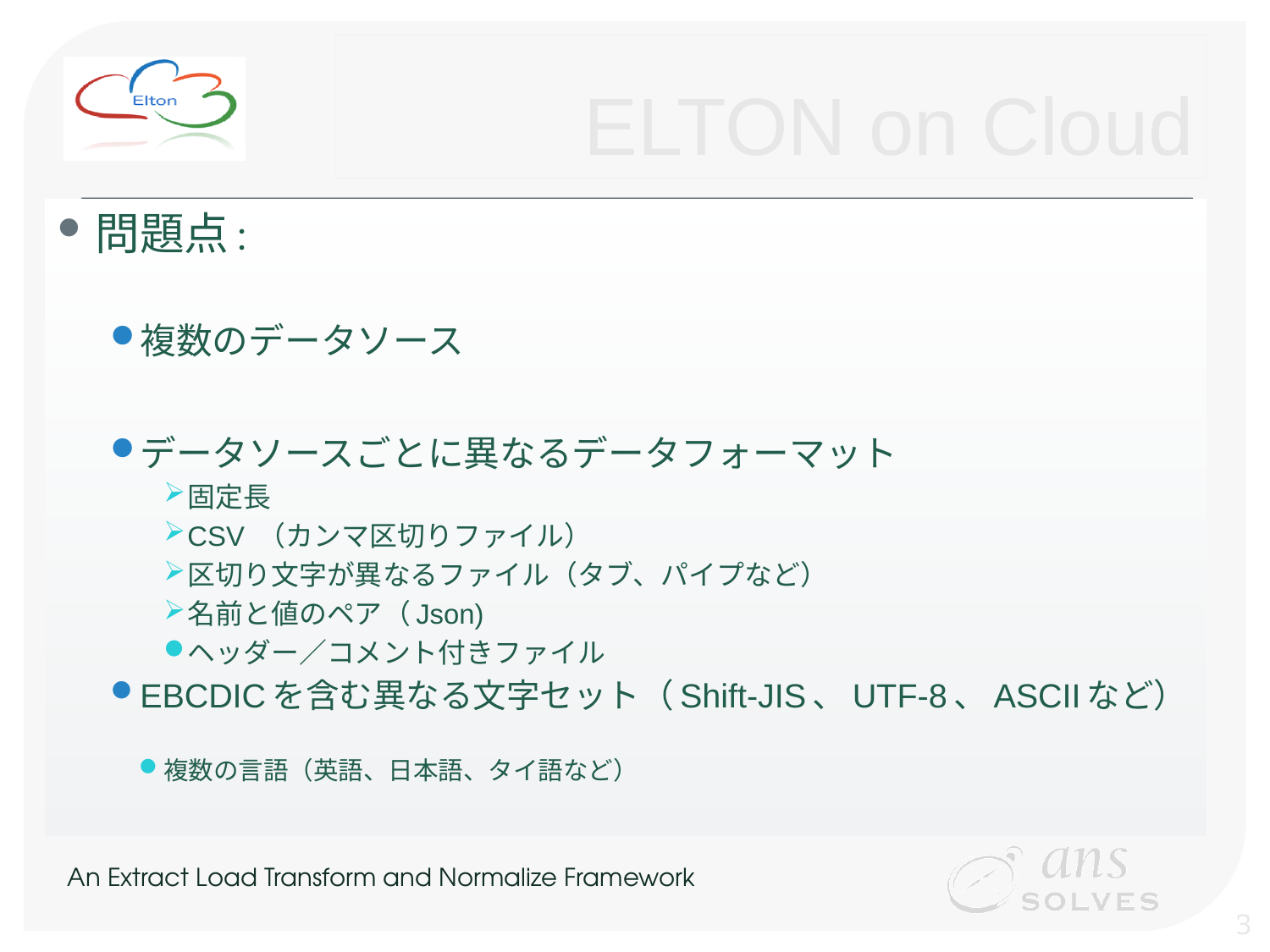

# ELTON on Cloud
問題点:

複数のデータソース

データソースごとに異なるデータフォーマット
固定長
CSV （カンマ区切りファイル）
区切り文字が異なるファイル（タブ、パイプなど）
名前と値のペア（Json)
ヘッダー／コメント付きファイル
EBCDICを含む異なる文字セット（Shift-JIS、UTF-8、ASCIIなど）
複数の言語（英語、日本語、タイ語など）

3